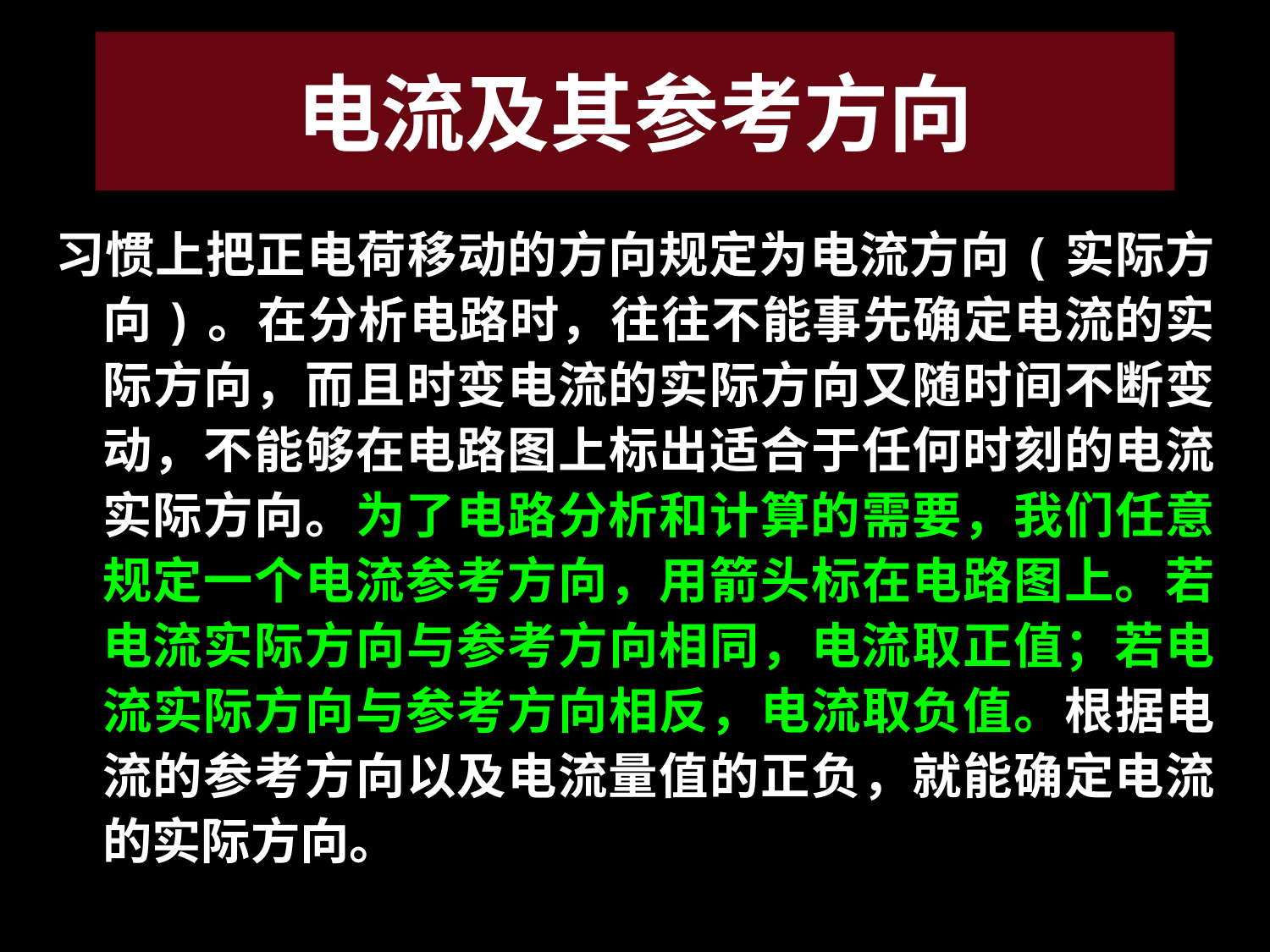

# 电流及其参考方向
习惯上把正电荷移动的方向规定为电流方向(实际方向)。在分析电路时，往往不能事先确定电流的实际方向，而且时变电流的实际方向又随时间不断变动，不能够在电路图上标出适合于任何时刻的电流实际方向。为了电路分析和计算的需要，我们任意规定一个电流参考方向，用箭头标在电路图上。若电流实际方向与参考方向相同，电流取正值；若电流实际方向与参考方向相反，电流取负值。根据电流的参考方向以及电流量值的正负，就能确定电流的实际方向。